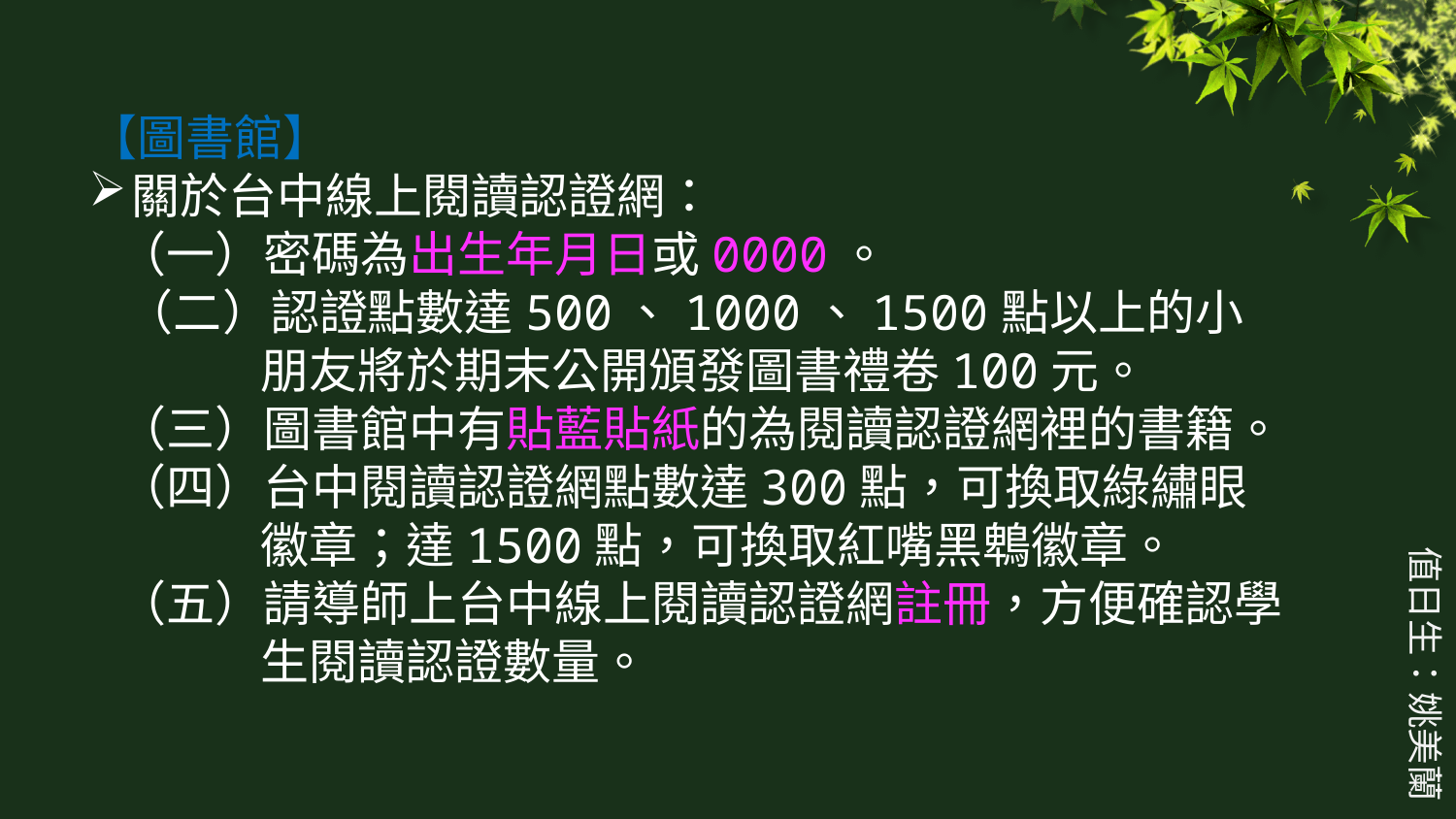

【圖書館】
關於台中線上閱讀認證網：
（一）密碼為出生年月日或0000。
 （二）認證點數達500、1000、1500點以上的小朋友將於期末公開頒發圖書禮卷100元。
（三）圖書館中有貼藍貼紙的為閱讀認證網裡的書籍。
（四）台中閱讀認證網點數達300點，可換取綠繡眼徽章；達1500點，可換取紅嘴黑鵯徽章。
（五）請導師上台中線上閱讀認證網註冊，方便確認學生閱讀認證數量。
值日生：姚美蘭